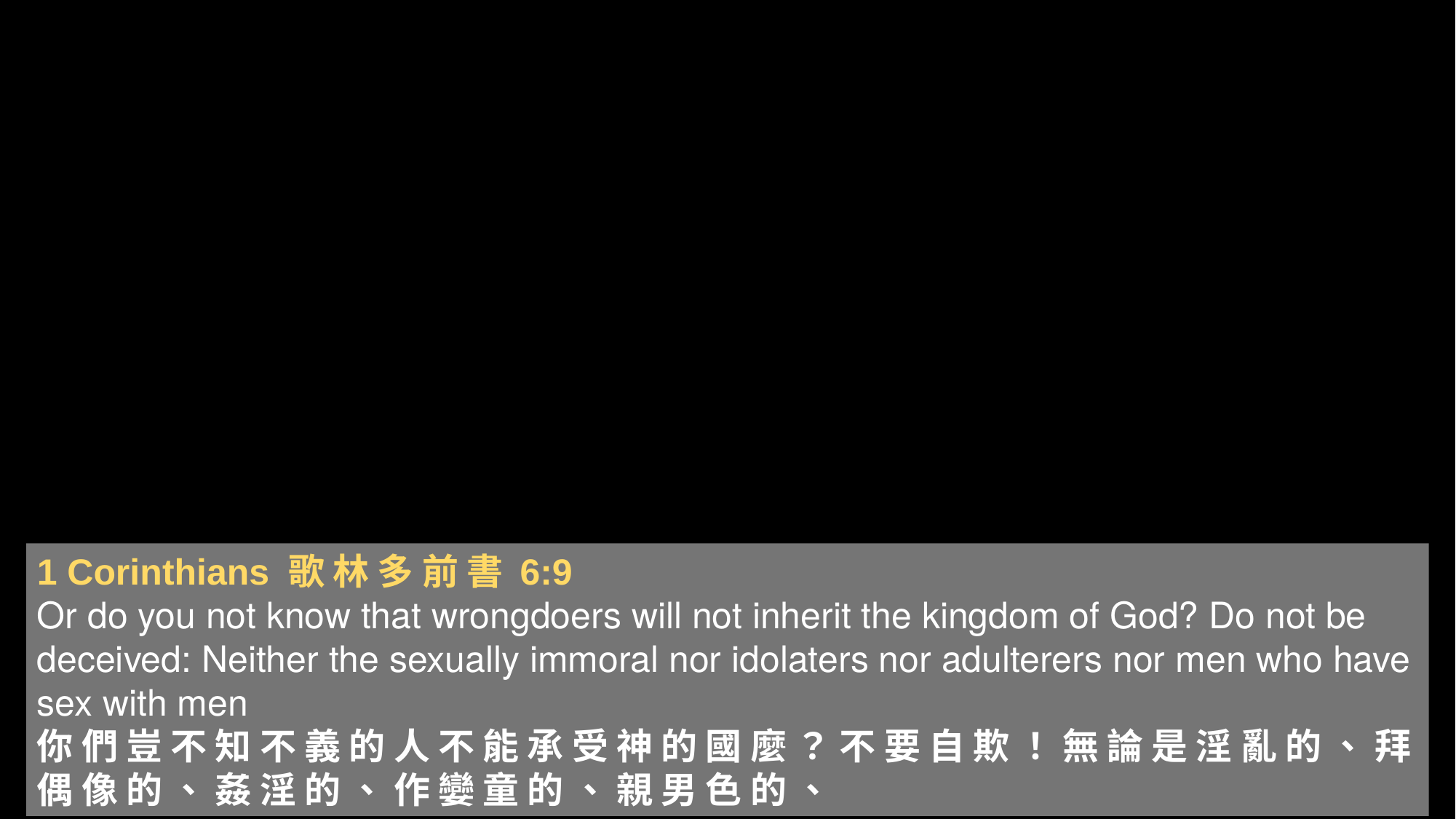

1 Corinthians 歌 林 多 前 書 6:9
Or do you not know that wrongdoers will not inherit the kingdom of God? Do not be deceived: Neither the sexually immoral nor idolaters nor adulterers nor men who have sex with men
你 們 豈 不 知 不 義 的 人 不 能 承 受 神 的 國 麼 ？ 不 要 自 欺 ！ 無 論 是 淫 亂 的 、 拜 偶 像 的 、 姦 淫 的 、 作 孌 童 的 、 親 男 色 的 、